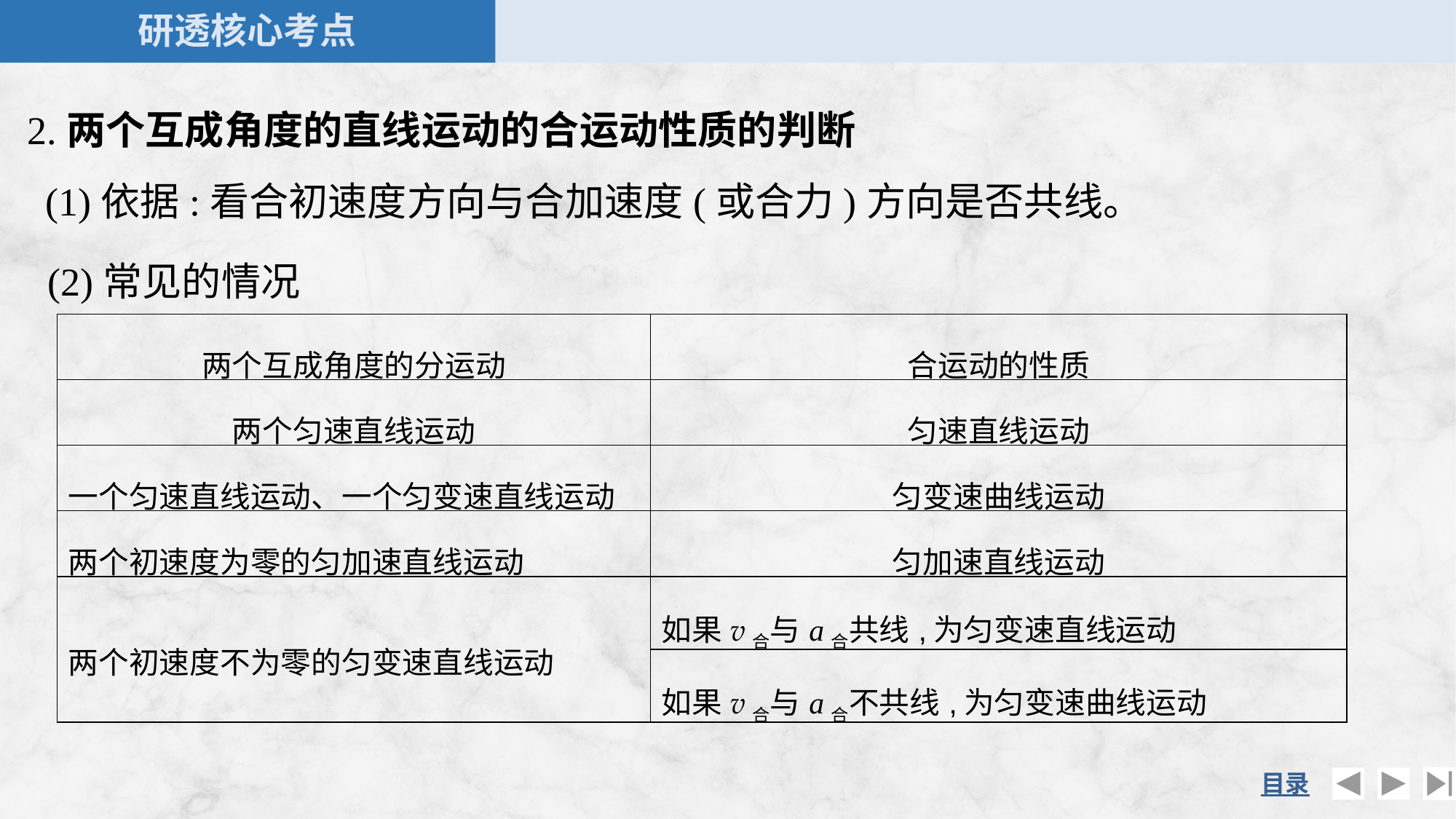

2.两个互成角度的直线运动的合运动性质的判断
(1)依据:看合初速度方向与合加速度(或合力)方向是否共线。
(2)常见的情况
| 两个互成角度的分运动 | 合运动的性质 |
| --- | --- |
| 两个匀速直线运动 | 匀速直线运动 |
| 一个匀速直线运动、一个匀变速直线运动 | 匀变速曲线运动 |
| 两个初速度为零的匀加速直线运动 | 匀加速直线运动 |
| 两个初速度不为零的匀变速直线运动 | 如果v合与a合共线,为匀变速直线运动 |
|  | 如果v合与a合不共线,为匀变速曲线运动 |